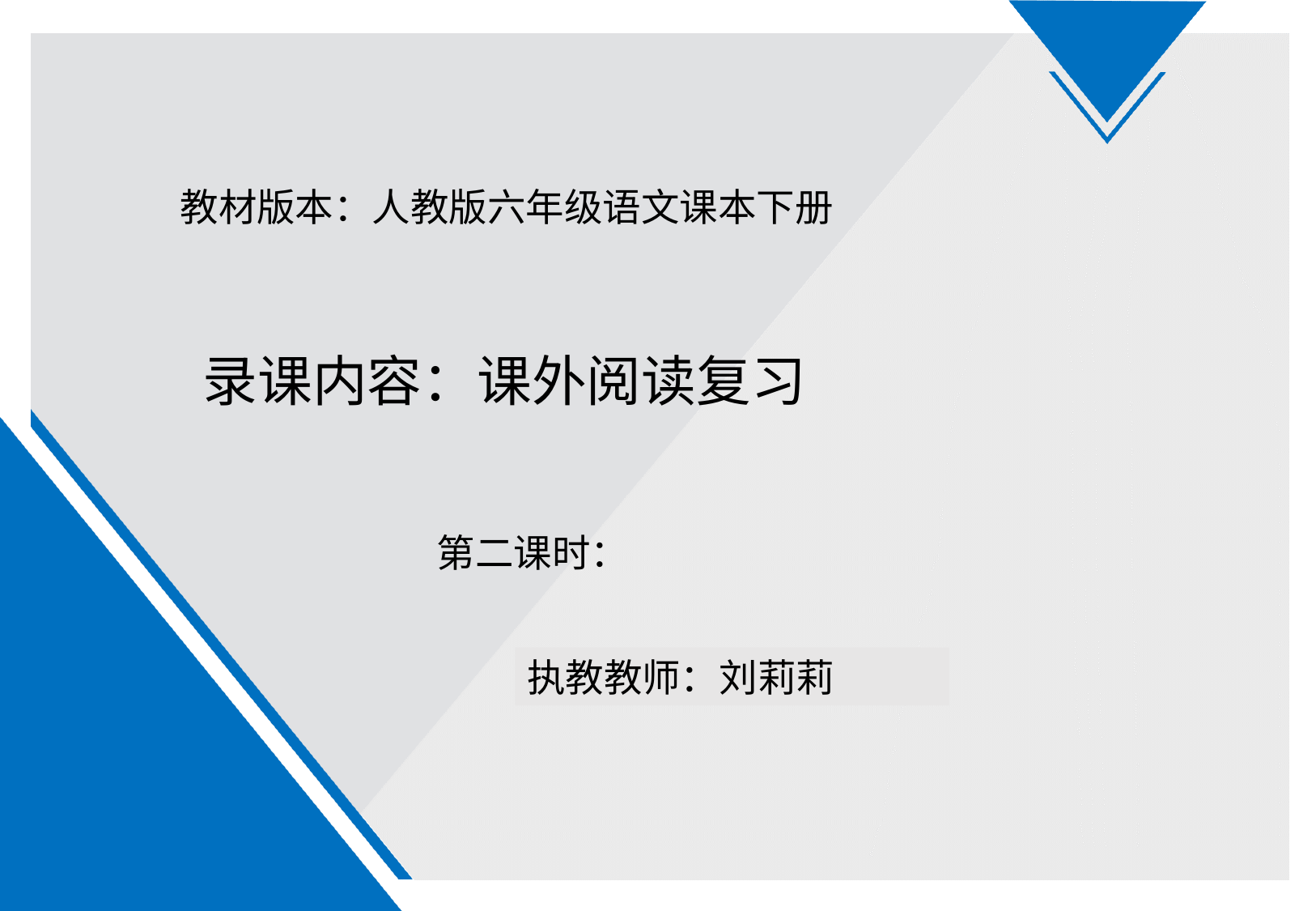

教材版本：人教版六年级语文课本下册
录课内容：课外阅读复习
第二课时：
执教教师：刘莉莉